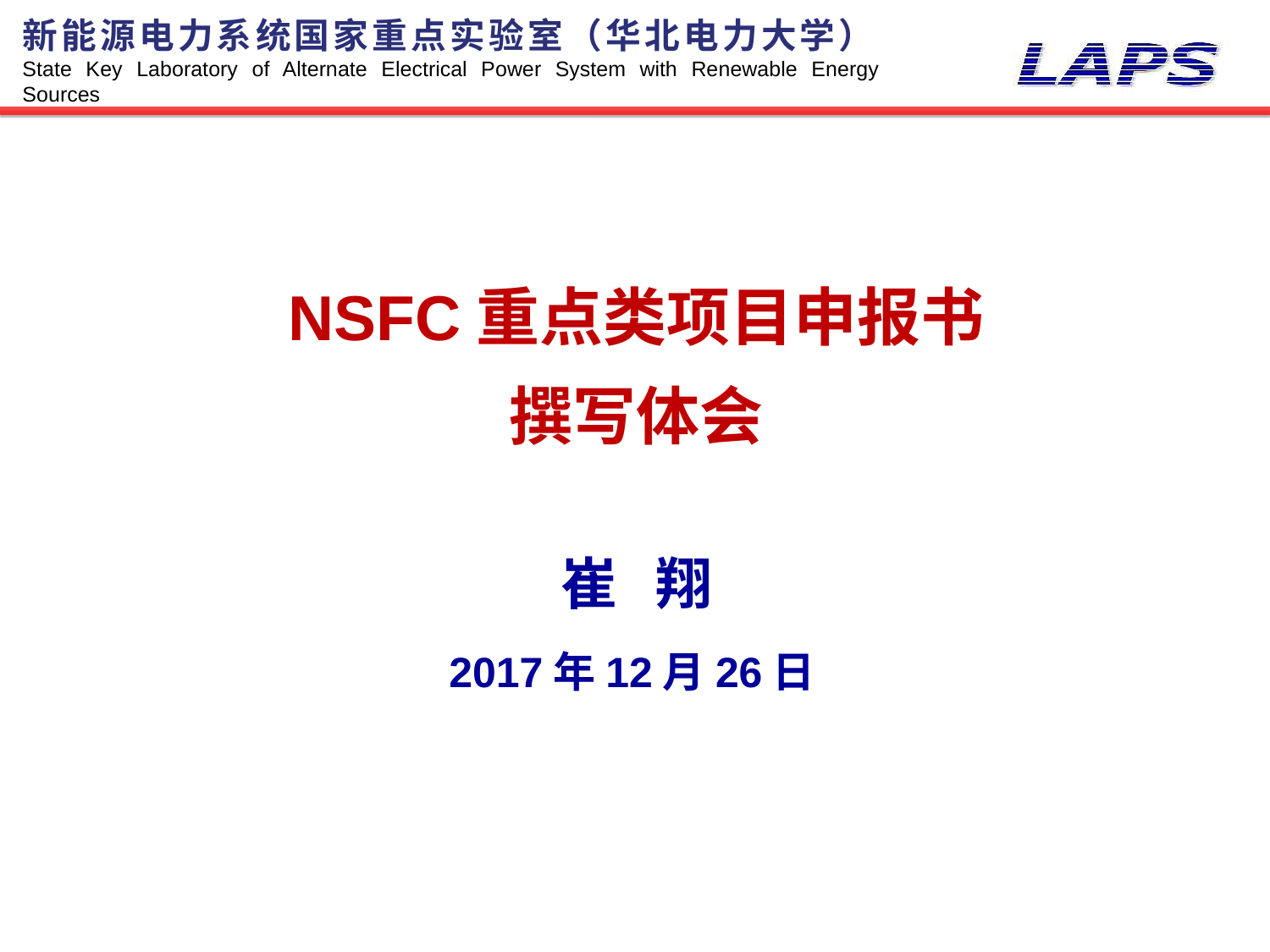

新能源电力系统国家重点实验室（华北电力大学）
State Key Laboratory of Alternate Electrical Power System with Renewable Energy Sources

NSFC重点类项目申报书
撰写体会
崔   翔
2017年12月26日

Page 1